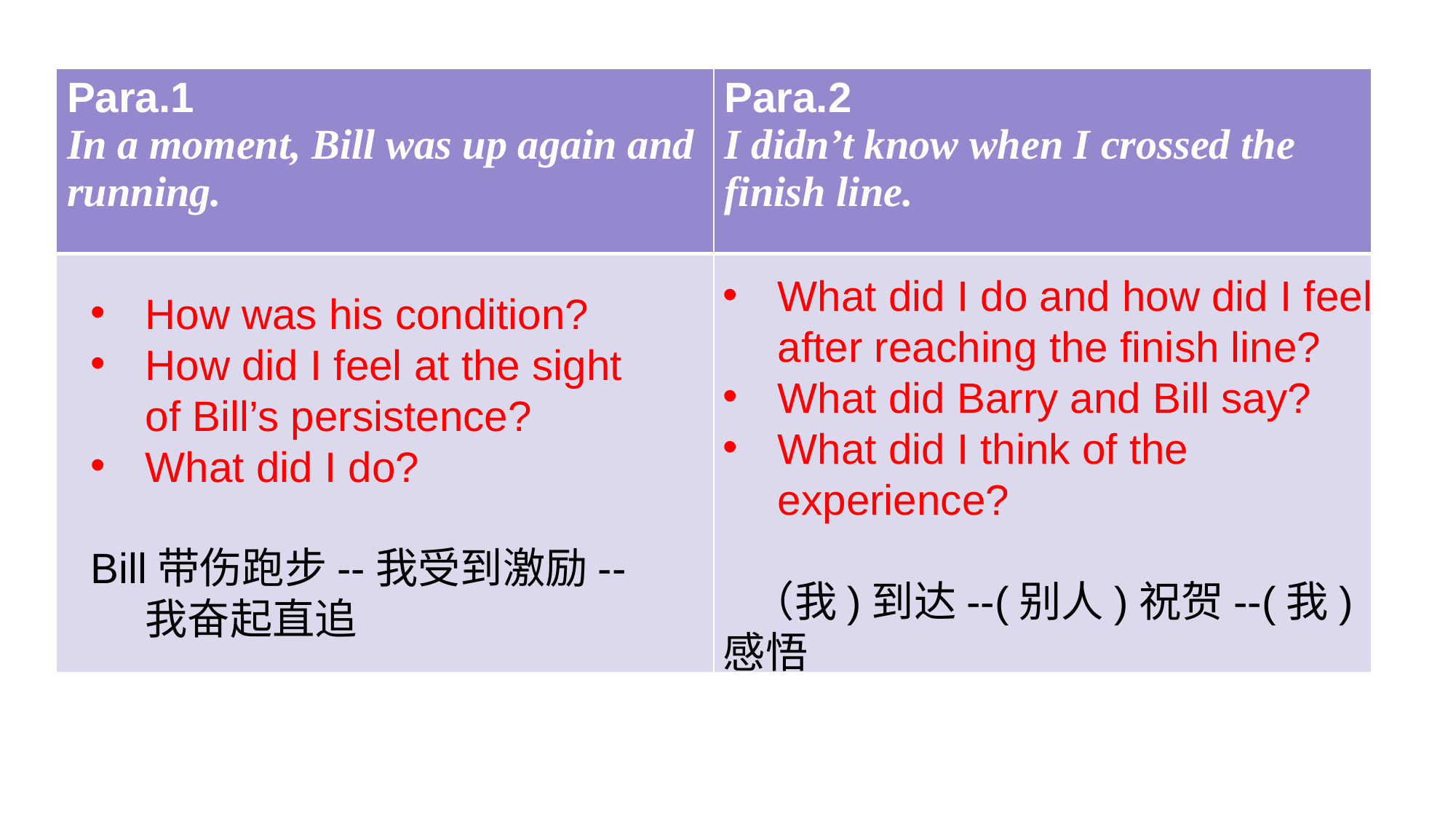

| Para.1 In a moment, Bill was up again and running. | Para.2 I didn’t know when I crossed the finish line. |
| --- | --- |
|  |  |
What did I do and how did I feel after reaching the finish line?
What did Barry and Bill say?
What did I think of the experience?

  （我)到达--(别人)祝贺--(我)感悟
How was his condition?
How did I feel at the sight of Bill’s persistence?
What did I do?

Bill带伤跑步--我受到激励--我奋起直追